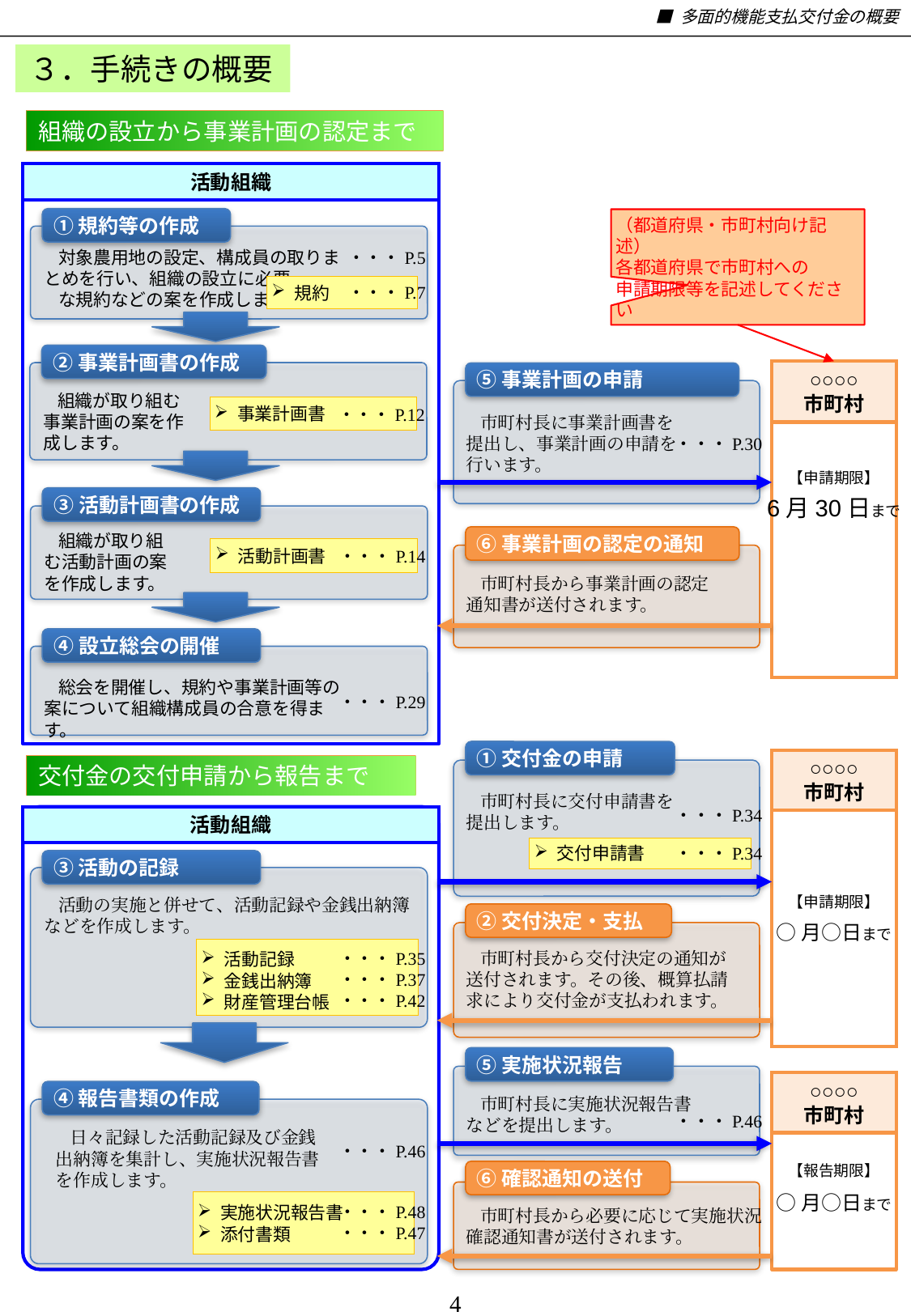

■ 多面的機能支払交付金の概要

３．手続きの概要
組織の設立から事業計画の認定まで

活動組織
①規約等の作成

（都道府県・市町村向け記述）
各都道府県で市町村への
申請期限等を記述してください
対象農用地の設定、構成員の取りまとめを行い、組織の設立に必要
な規約などの案を作成します。
・・・P.5
規約
・・・P.7

②事業計画書の作成
○○○○
市町村

⑤事業計画の申請

組織が取り組む事業計画の案を作成します。
事業計画書
・・・P.12
市町村長に事業計画書を提出し、事業計画の申請を行います。

・・・P.30

【申請期限】
③活動計画書の作成
6月30日まで

⑥事業計画の認定の通知
組織が取り組む活動計画の案を作成します。
活動計画書

・・・P.14
市町村長から事業計画の認定通知書が送付されます。

④設立総会の開催

総会を開催し、規約や事業計画等の案について組織構成員の合意を得ます。
・・・P.29
①交付金の申請
○○○○
市町村
交付金の交付申請から報告まで

市町村長に交付申請書を提出します。
・・・P.34

活動組織

交付申請書
・・・P.34
③活動の記録

【申請期限】
活動の実施と併せて、活動記録や金銭出納簿などを作成します。
②交付決定・支払
○月○日まで

活動記録
金銭出納簿
財産管理台帳
市町村長から交付決定の通知が送付されます。その後、概算払請求により交付金が支払われます。
・・・P.35
・・・P.37
・・・P.42

⑤実施状況報告

○○○○
市町村
④報告書類の作成
市町村長に実施状況報告書などを提出します。

・・・P.46
日々記録した活動記録及び金銭出納簿を集計し、実施状況報告書を作成します。

・・・P.46
⑥確認通知の送付
【報告期限】

○月○日まで
実施状況報告書
添付書類
・・・P.48
・・・P.47
市町村長から必要に応じて実施状況確認通知書が送付されます。
4